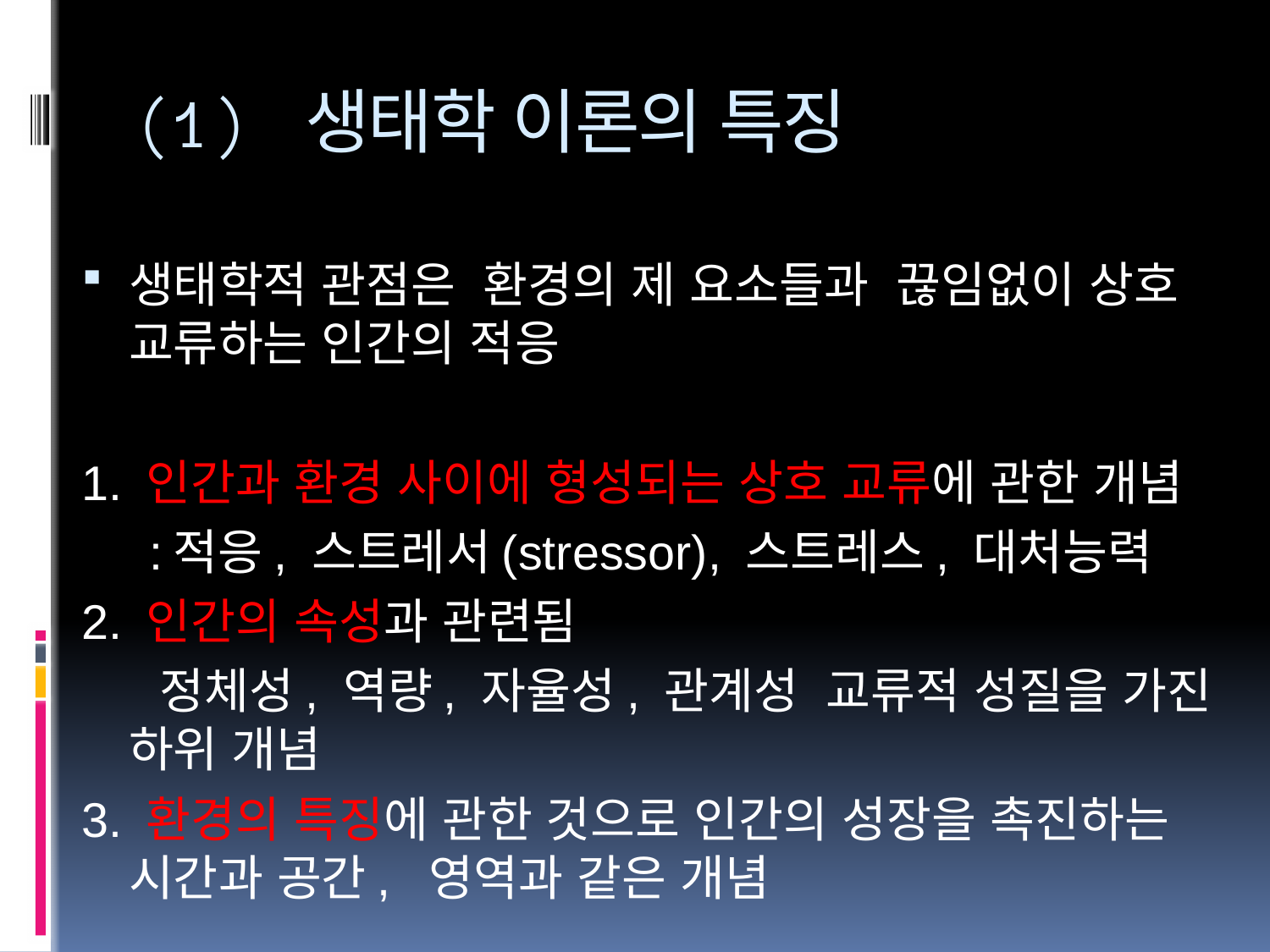

# (1) 생태학 이론의 특징
생태학적 관점은  환경의 제 요소들과  끊임없이 상호 교류하는 인간의 적응

1. 인간과 환경 사이에 형성되는 상호 교류에 관한 개념
     :적응, 스트레서(stressor), 스트레스, 대처능력
2. 인간의 속성과 관련됨
     정체성, 역량, 자율성, 관계성  교류적 성질을 가진 하위 개념
3. 환경의 특징에 관한 것으로 인간의 성장을 촉진하는 시간과 공간,  영역과 같은 개념